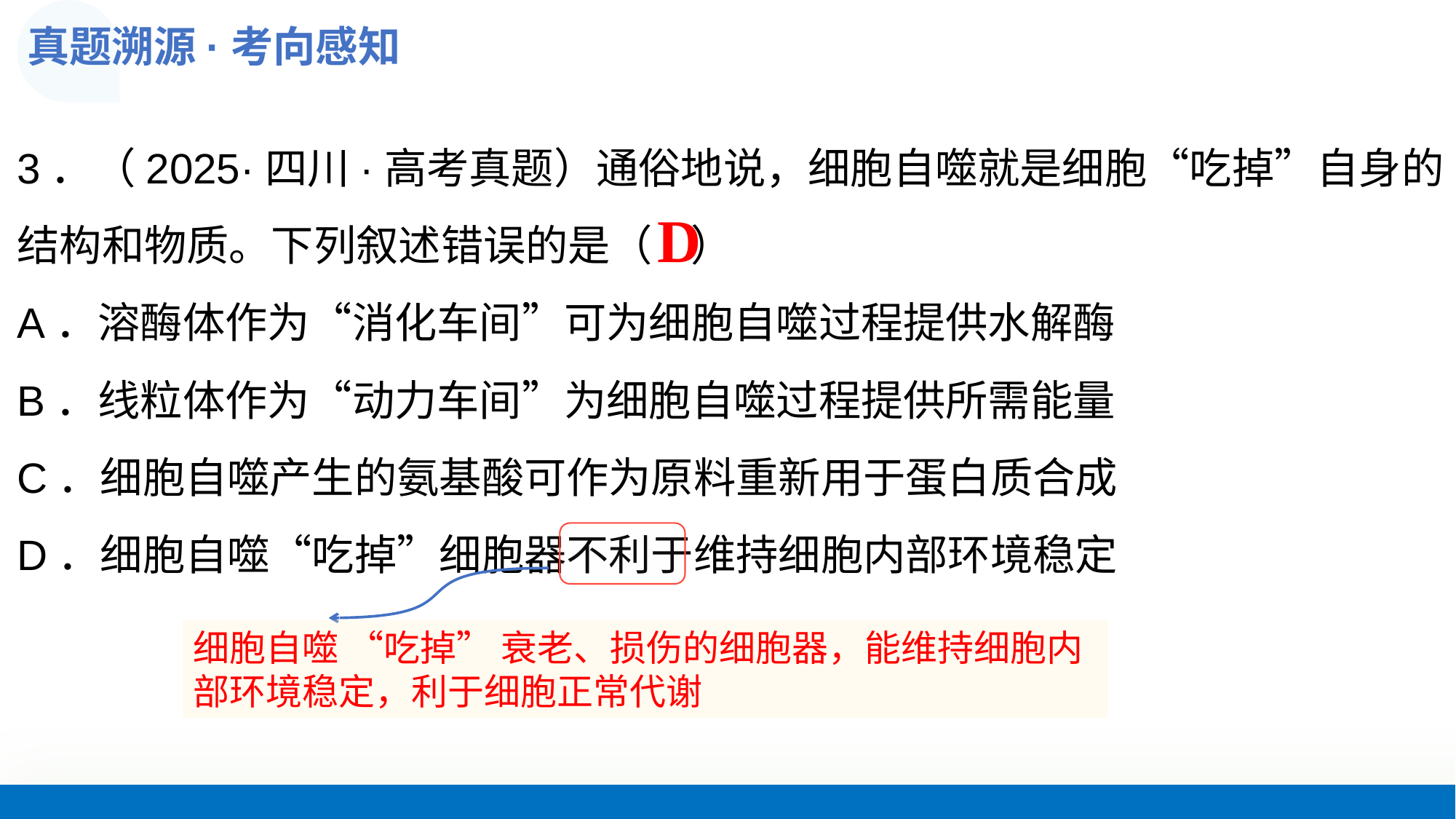

真题溯源·考向感知
3．（2025·四川·高考真题）通俗地说，细胞自噬就是细胞“吃掉”自身的
结构和物质。下列叙述错误的是（    ）
A．溶酶体作为“消化车间”可为细胞自噬过程提供水解酶
B．线粒体作为“动力车间”为细胞自噬过程提供所需能量
C．细胞自噬产生的氨基酸可作为原料重新用于蛋白质合成
D．细胞自噬“吃掉”细胞器不利于维持细胞内部环境稳定
D

细胞自噬 “吃掉” 衰老、损伤的细胞器，能维持细胞内部环境稳定，利于细胞正常代谢